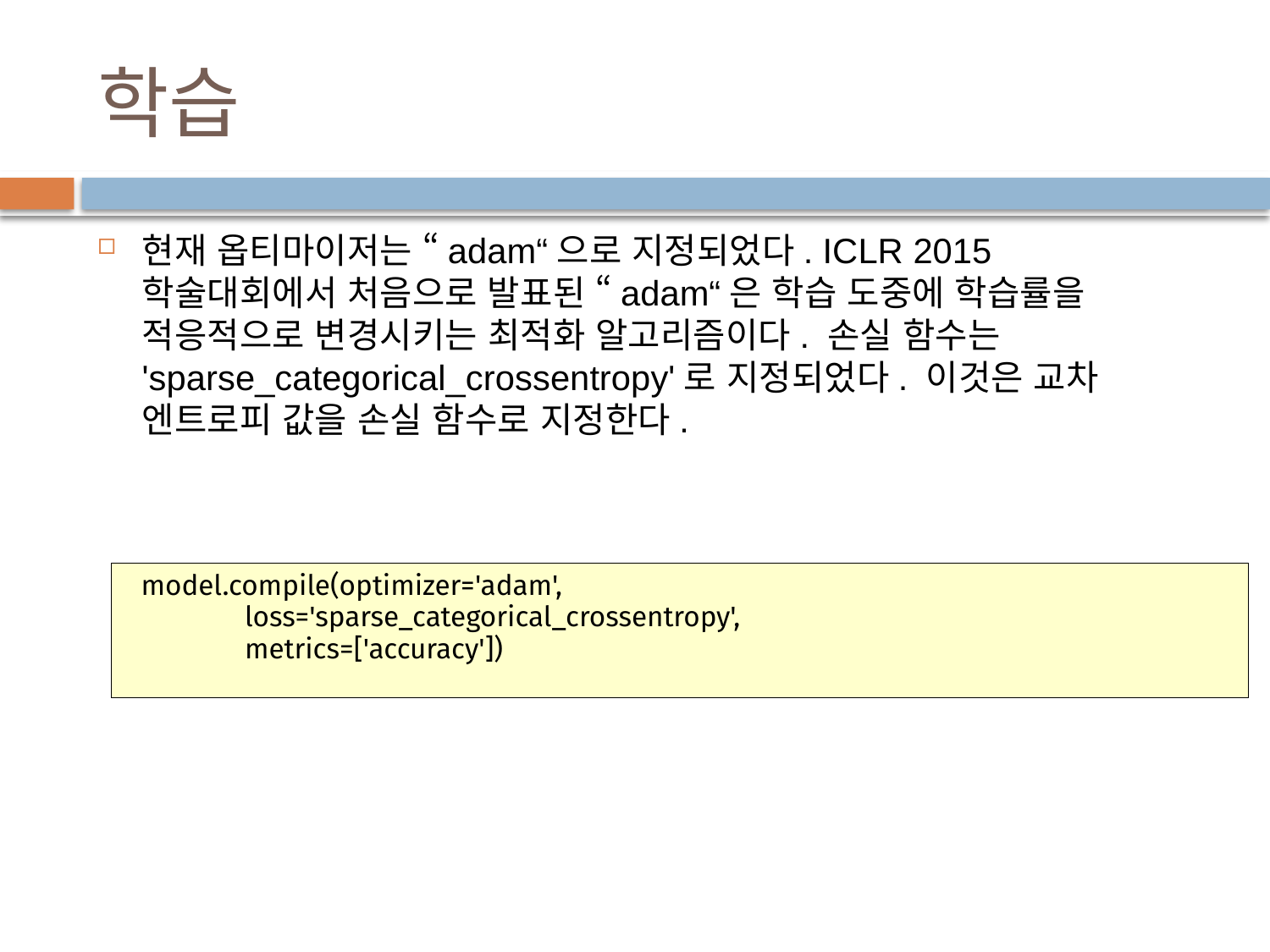

# 학습
현재 옵티마이저는 “adam“으로 지정되었다. ICLR 2015 학술대회에서 처음으로 발표된 “adam“은 학습 도중에 학습률을 적응적으로 변경시키는 최적화 알고리즘이다. 손실 함수는 'sparse_categorical_crossentropy'로 지정되었다. 이것은 교차 엔트로피 값을 손실 함수로 지정한다.
model.compile(optimizer='adam',
              loss='sparse_categorical_crossentropy',
              metrics=['accuracy'])